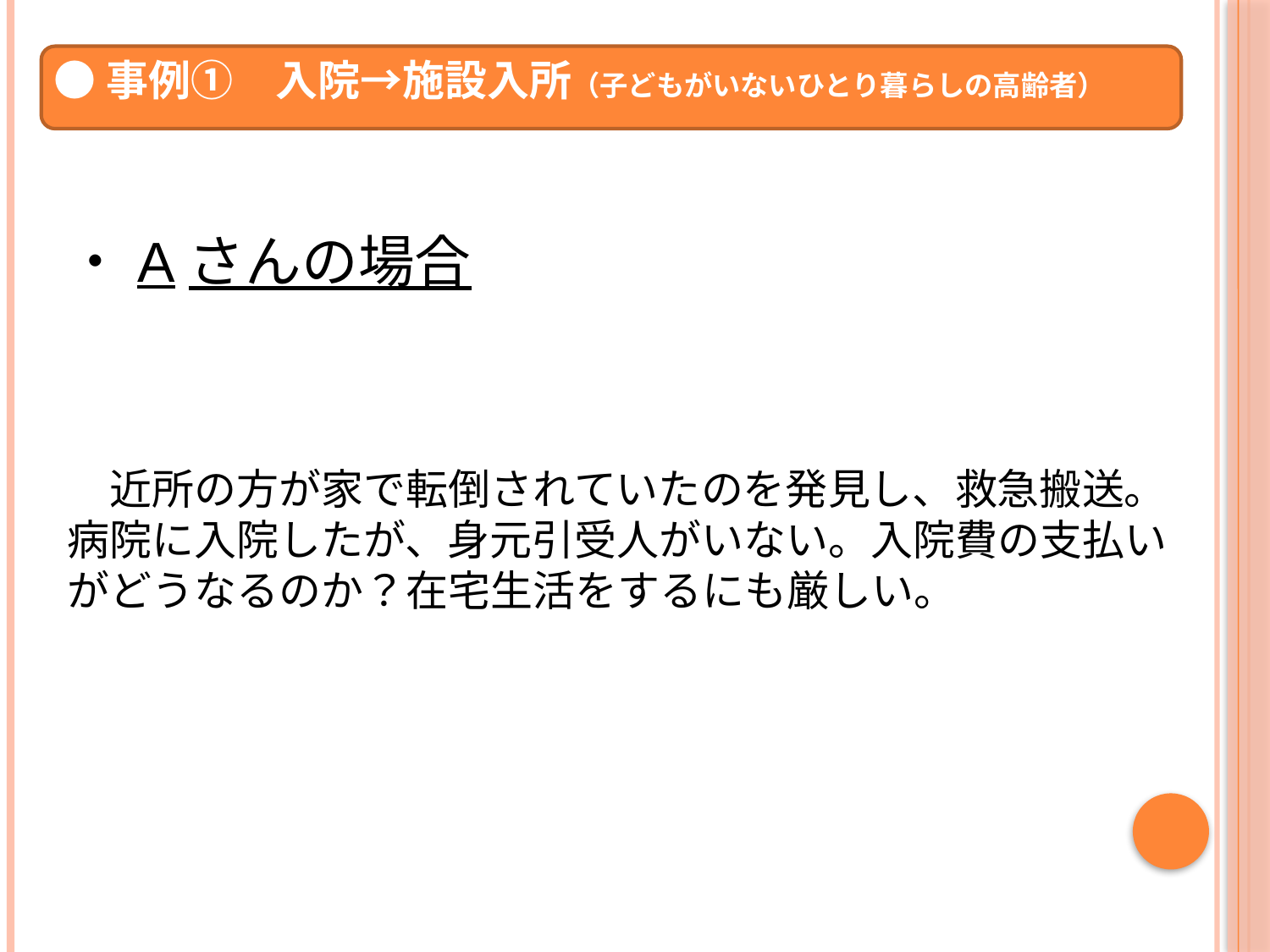

●事例①　入院→施設入所（子どもがいないひとり暮らしの高齢者）

・Aさんの場合

　近所の方が家で転倒されていたのを発見し、救急搬送。病院に入院したが、身元引受人がいない。入院費の支払いがどうなるのか？在宅生活をするにも厳しい。